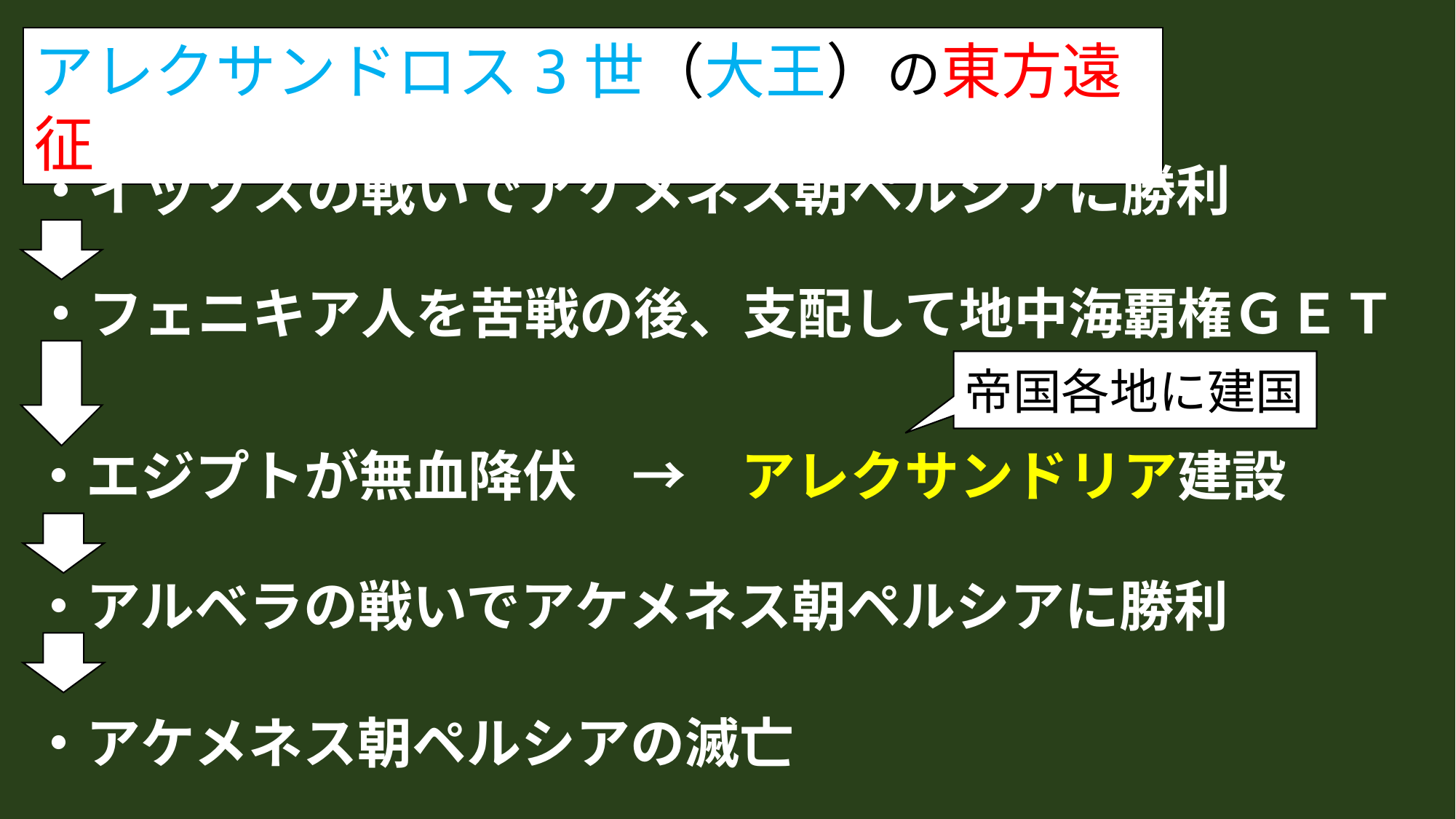

アレクサンドロス3世（大王）の東方遠征
・イッソスの戦いでアケメネス朝ペルシアに勝利

・フェニキア人を苦戦の後、支配して地中海覇権ＧＥＴ

帝国各地に建国
・エジプトが無血降伏　→　アレクサンドリア建設

・アルベラの戦いでアケメネス朝ペルシアに勝利

・アケメネス朝ペルシアの滅亡